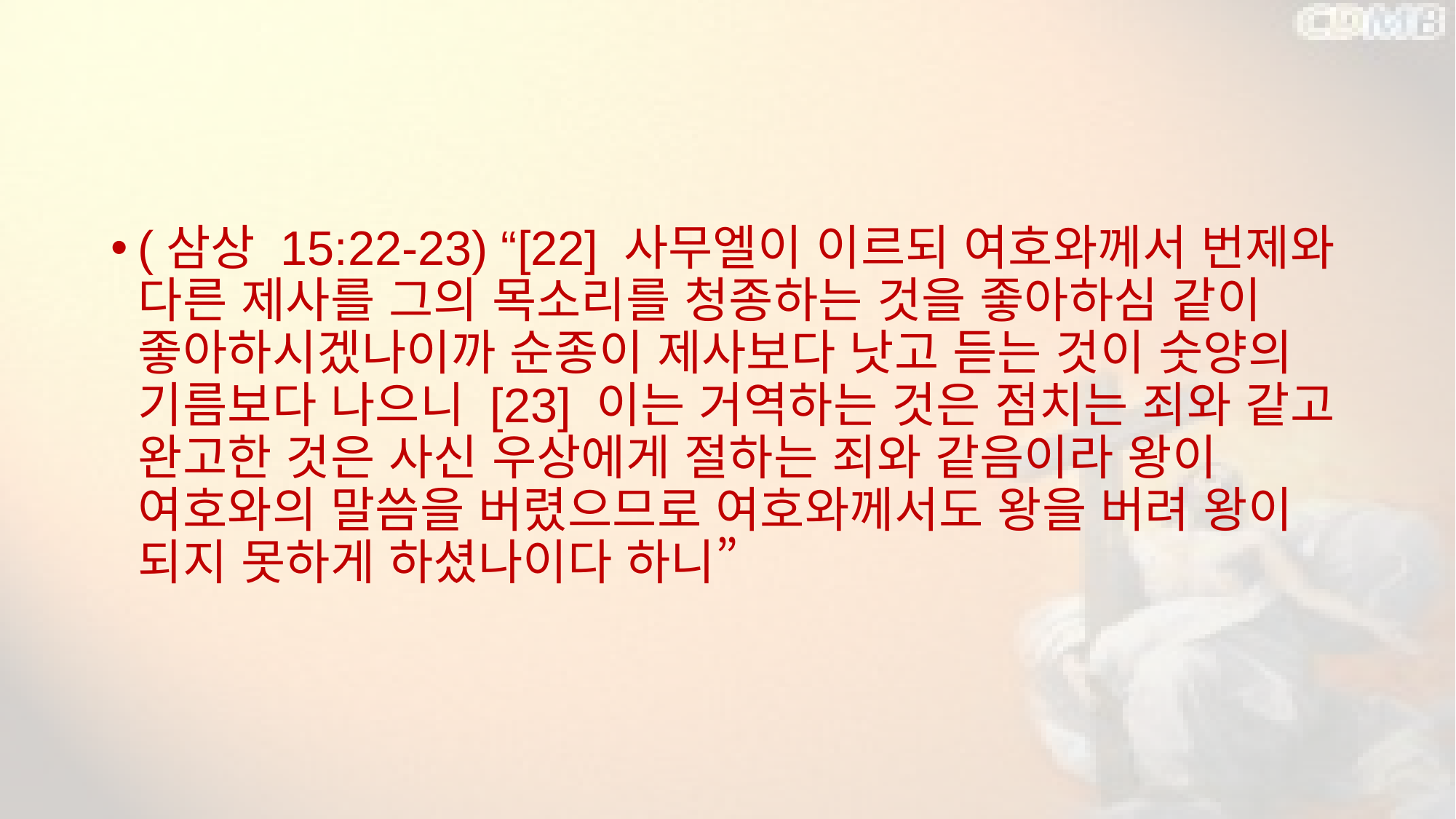

#
(삼상 15:22-23) “[22] 사무엘이 이르되 여호와께서 번제와 다른 제사를 그의 목소리를 청종하는 것을 좋아하심 같이 좋아하시겠나이까 순종이 제사보다 낫고 듣는 것이 숫양의 기름보다 나으니 [23] 이는 거역하는 것은 점치는 죄와 같고 완고한 것은 사신 우상에게 절하는 죄와 같음이라 왕이 여호와의 말씀을 버렸으므로 여호와께서도 왕을 버려 왕이 되지 못하게 하셨나이다 하니”